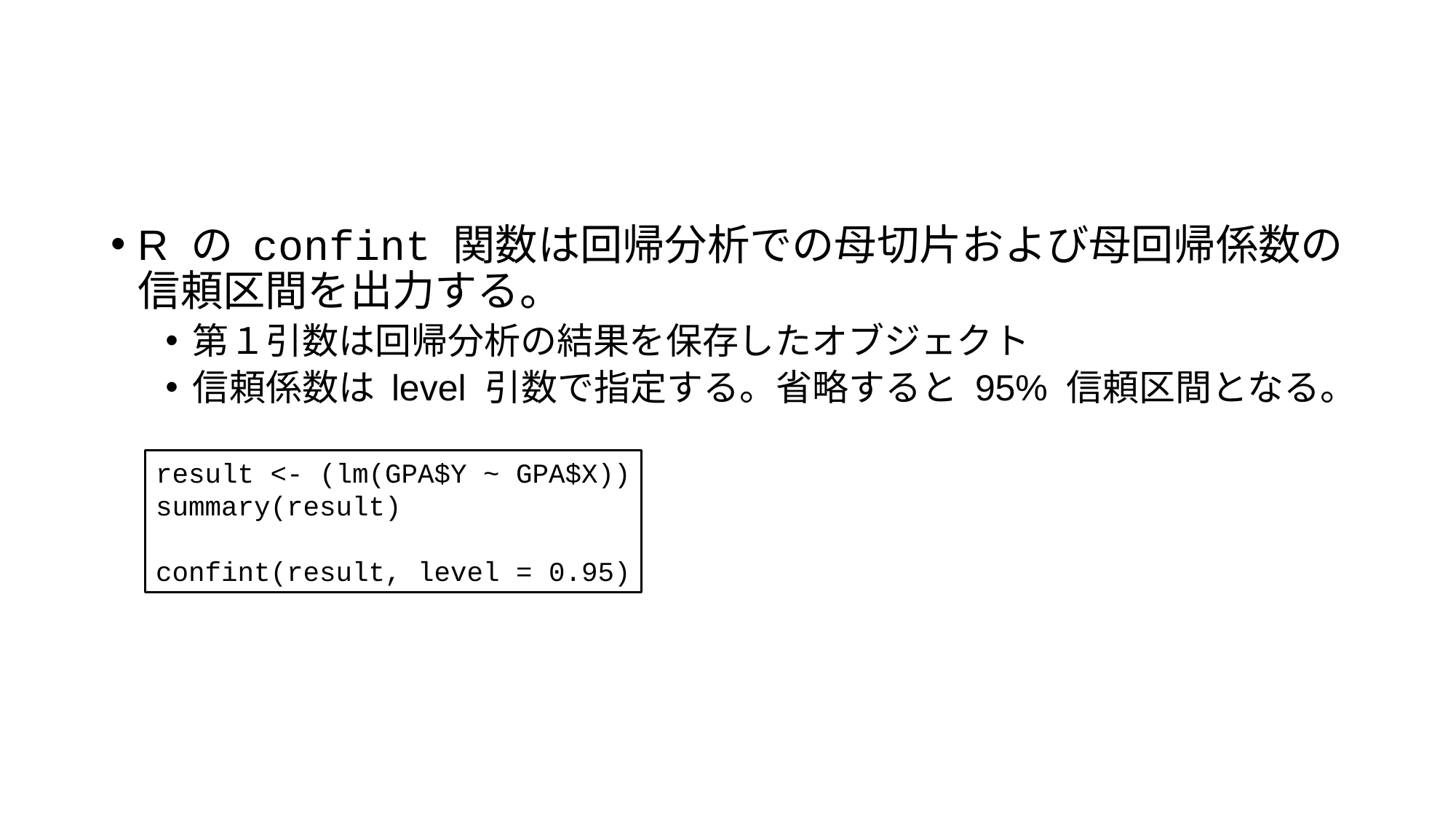

#
R の confint 関数は回帰分析での母切片および母回帰係数の信頼区間を出力する。
第１引数は回帰分析の結果を保存したオブジェクト
信頼係数は level 引数で指定する。省略すると 95% 信頼区間となる。
result <- (lm(GPA$Y ~ GPA$X))
summary(result)

confint(result, level = 0.95)